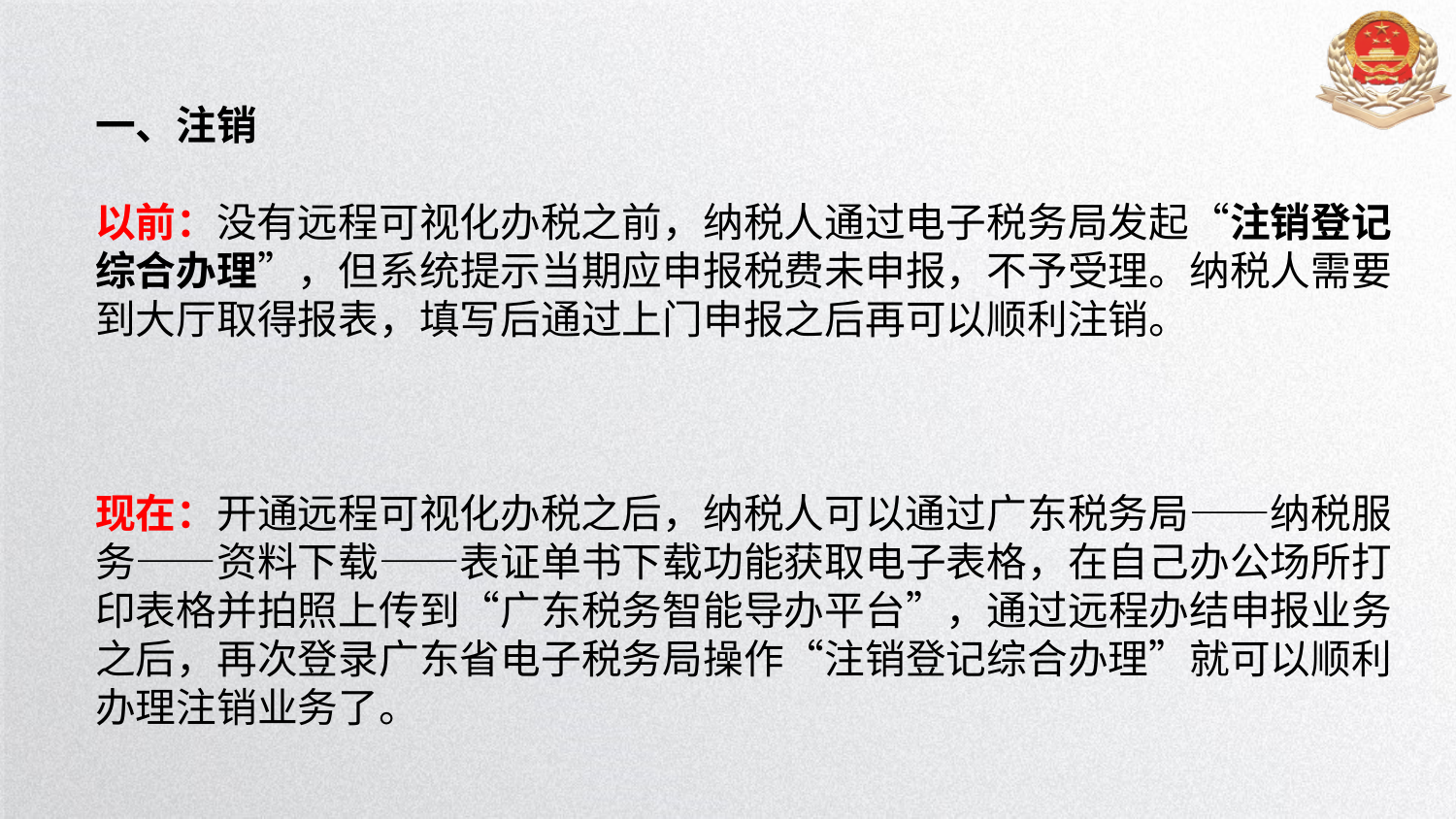

一、注销

以前：没有远程可视化办税之前，纳税人通过电子税务局发起“注销登记综合办理”，但系统提示当期应申报税费未申报，不予受理。纳税人需要到大厅取得报表，填写后通过上门申报之后再可以顺利注销。

现在：开通远程可视化办税之后，纳税人可以通过广东税务局——纳税服务——资料下载——表证单书下载功能获取电子表格，在自己办公场所打印表格并拍照上传到“广东税务智能导办平台”，通过远程办结申报业务之后，再次登录广东省电子税务局操作“注销登记综合办理”就可以顺利办理注销业务了。